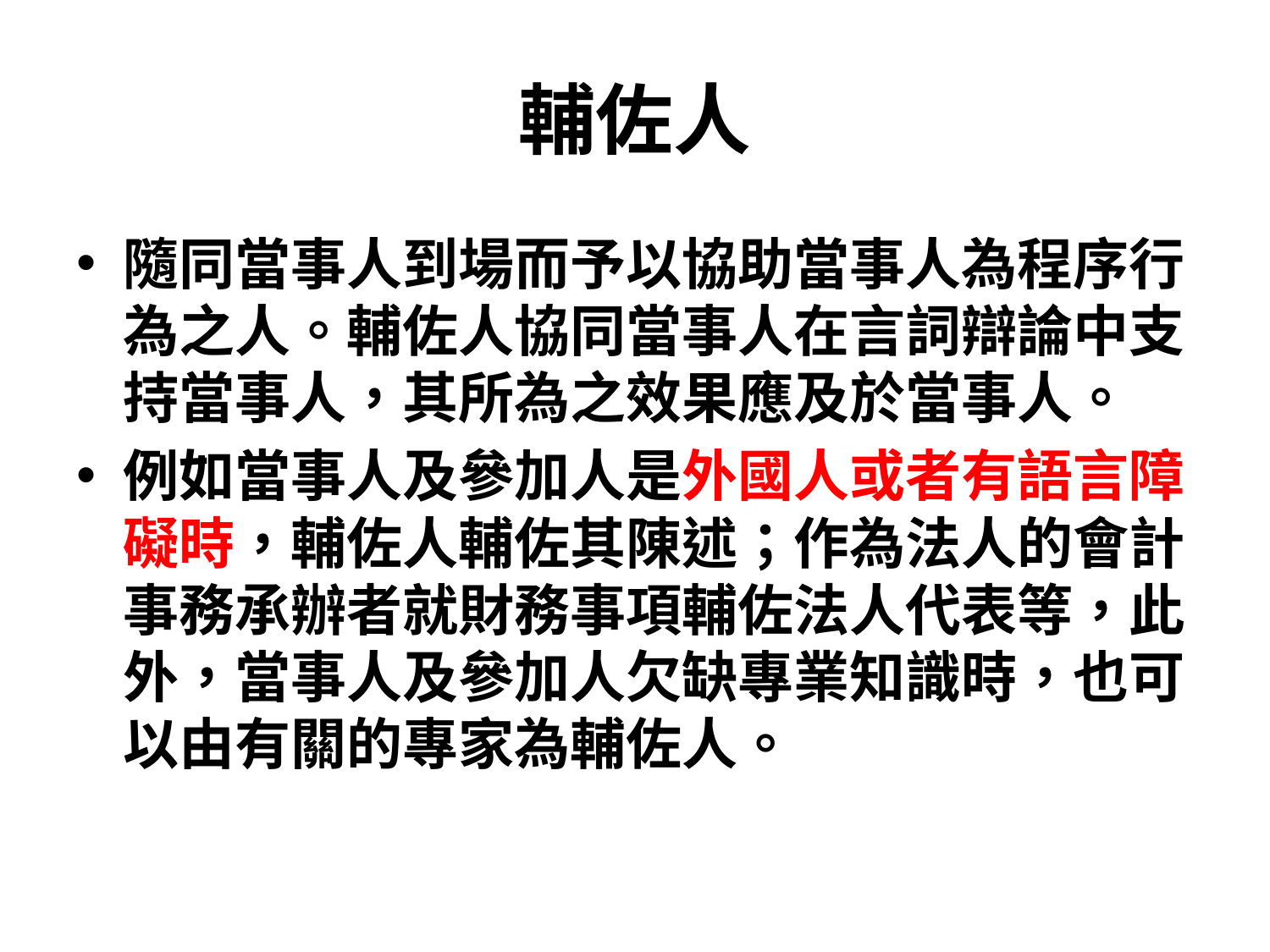

# 輔佐人
隨同當事人到場而予以協助當事人為程序行為之人。輔佐人協同當事人在言詞辯論中支持當事人，其所為之效果應及於當事人。
例如當事人及參加人是外國人或者有語言障礙時，輔佐人輔佐其陳述；作為法人的會計事務承辦者就財務事項輔佐法人代表等，此外，當事人及參加人欠缺專業知識時，也可以由有關的專家為輔佐人。